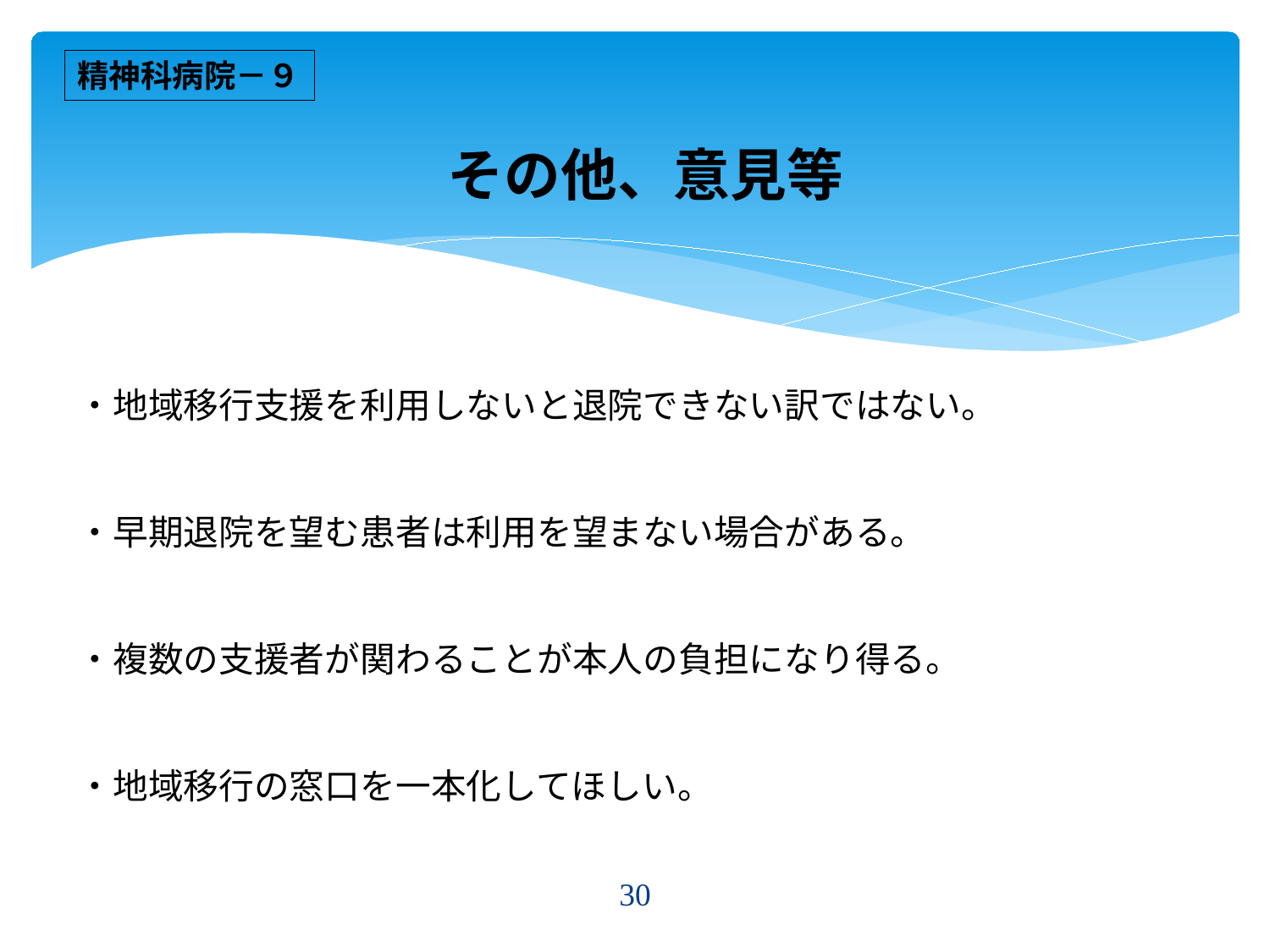

精神科病院－９
# その他、意見等
・地域移行支援を利用しないと退院できない訳ではない。

・早期退院を望む患者は利用を望まない場合がある。

・複数の支援者が関わることが本人の負担になり得る。

・地域移行の窓口を一本化してほしい。
30